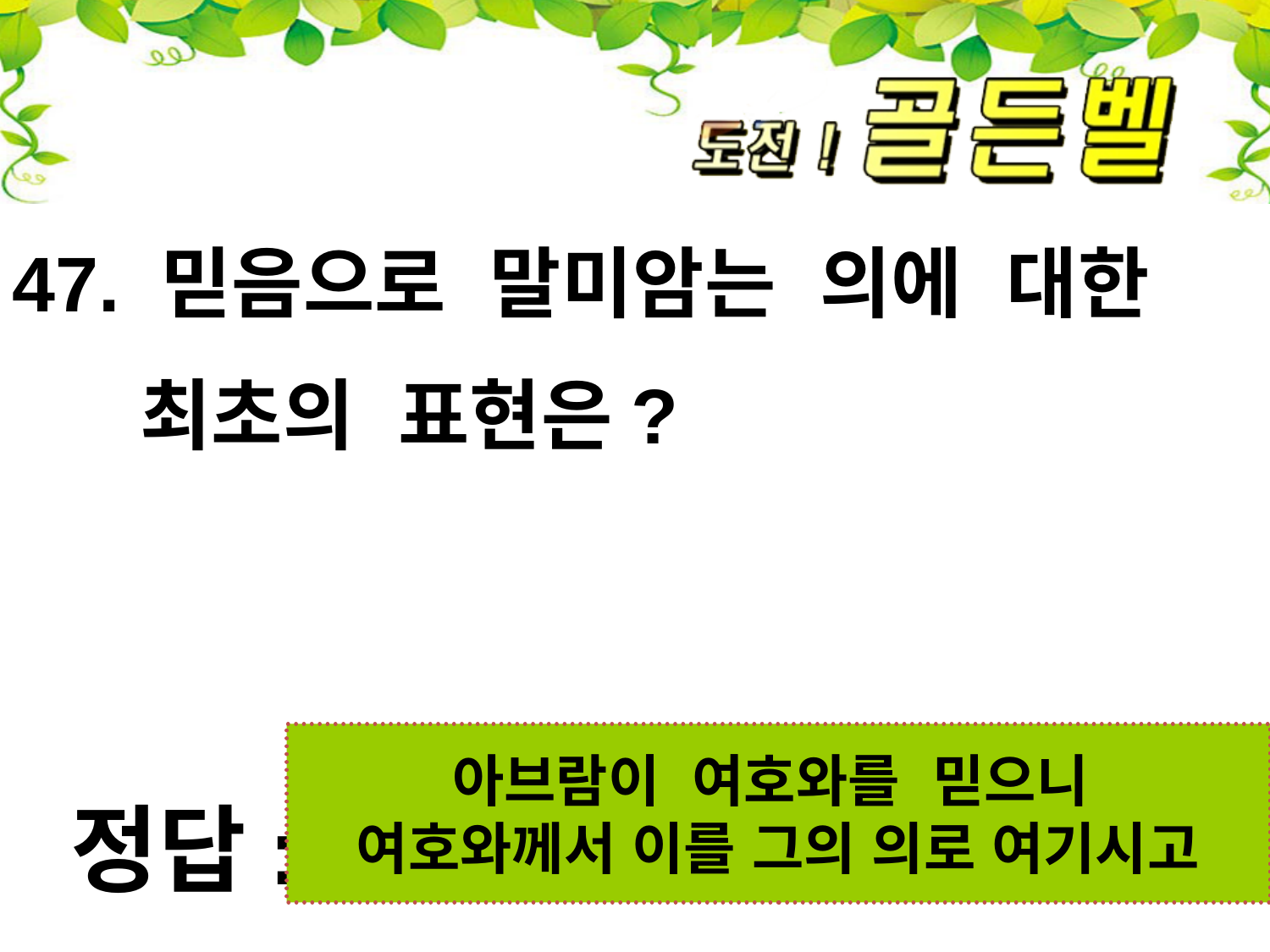

47. 믿음으로  말미암는  의에  대한
     최초의  표현은?
첨성대
아브람이  여호와를  믿으니
여호와께서 이를 그의 의로 여기시고
정답: